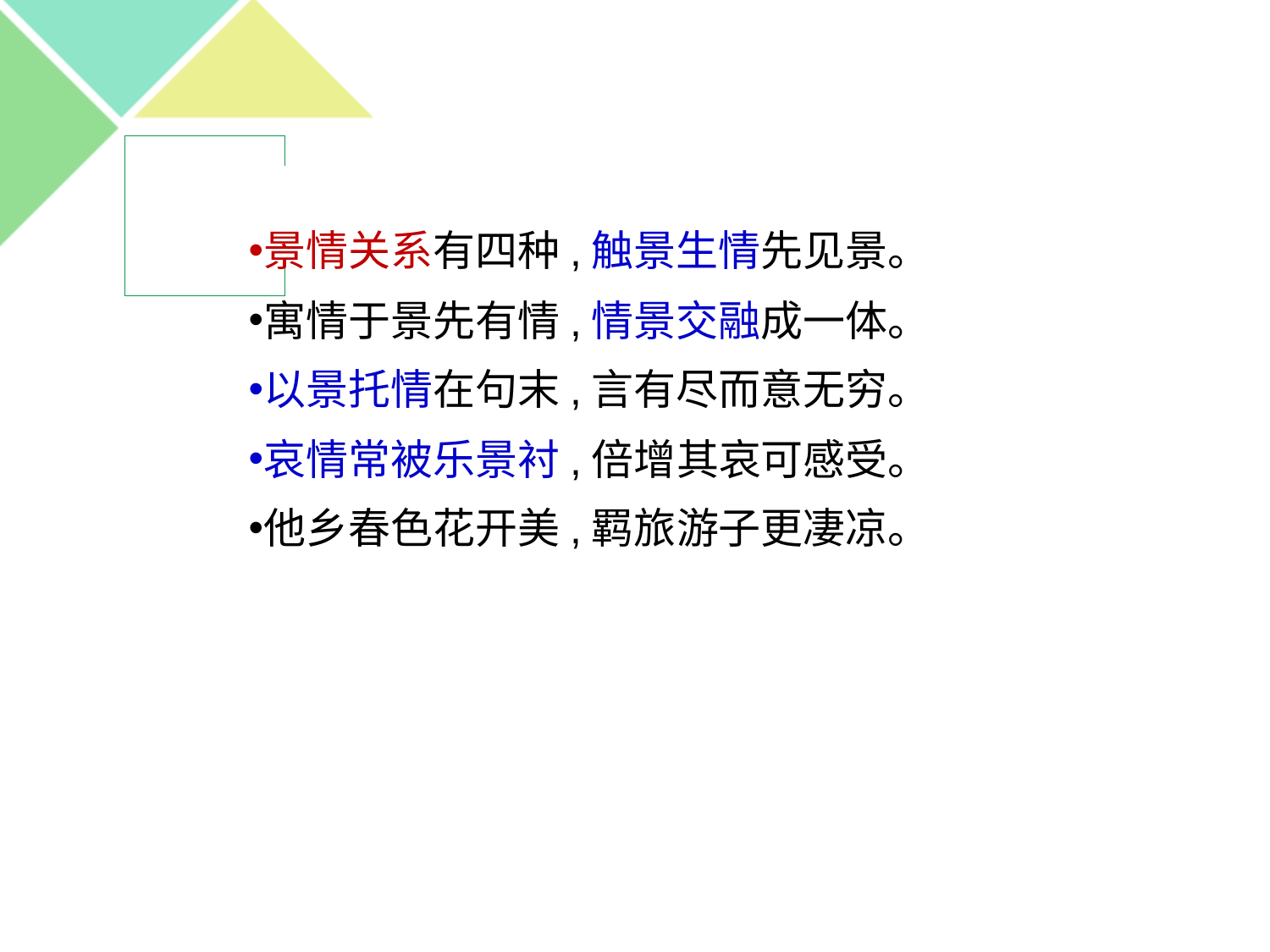

景情关系有四种,触景生情先见景。
寓情于景先有情,情景交融成一体。
以景托情在句末,言有尽而意无穷。
哀情常被乐景衬,倍增其哀可感受。
他乡春色花开美,羁旅游子更凄凉。